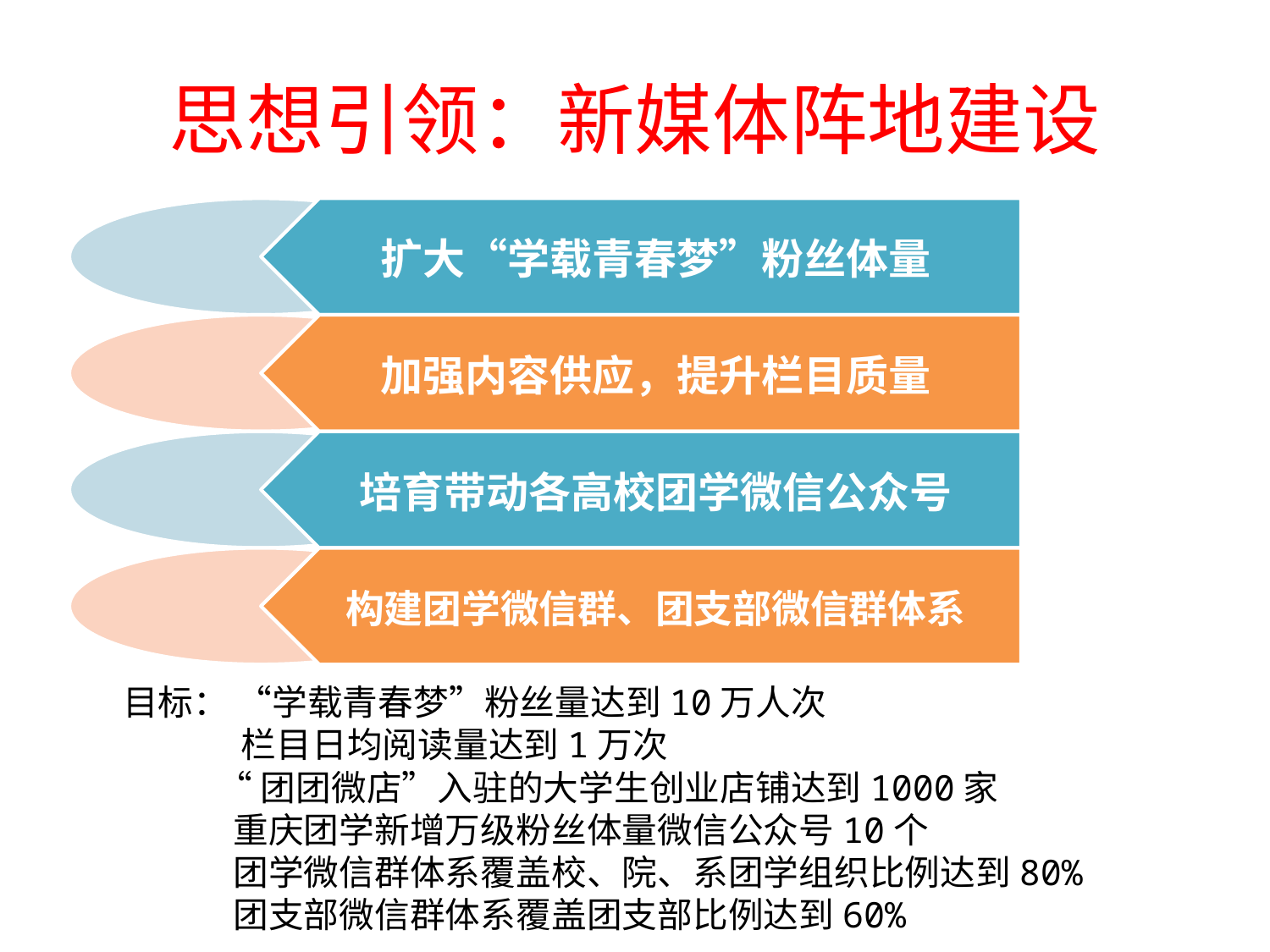

# 思想引领：新媒体阵地建设
扩大“学载青春梦”粉丝体量
加强内容供应，提升栏目质量
培育带动各高校团学微信公众号
构建团学微信群、团支部微信群体系
目标： “学载青春梦”粉丝量达到10万人次
              栏目日均阅读量达到1万次
            “团团微店”入驻的大学生创业店铺达到1000家
             重庆团学新增万级粉丝体量微信公众号10个
             团学微信群体系覆盖校、院、系团学组织比例达到80%
             团支部微信群体系覆盖团支部比例达到60%